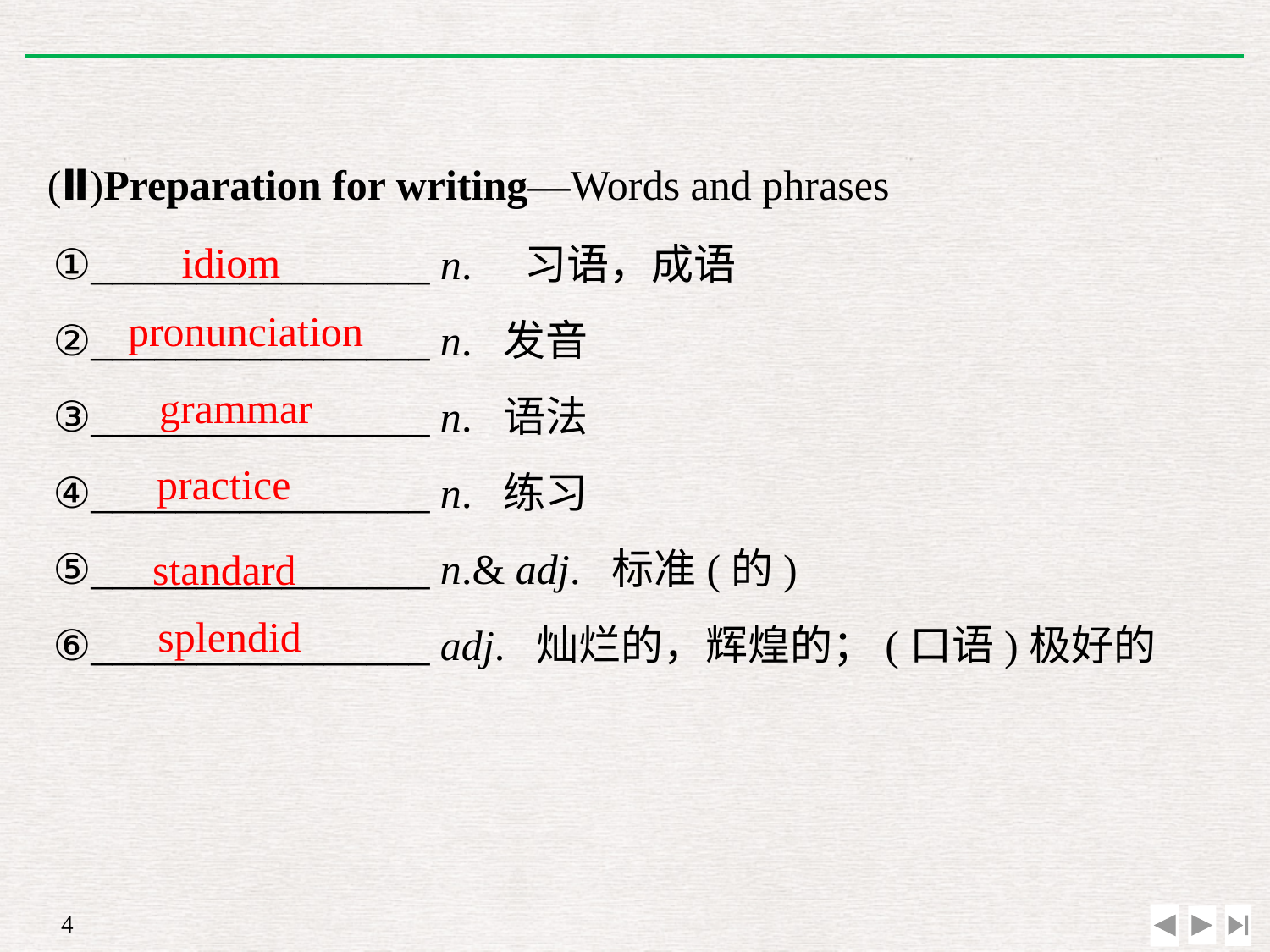

(Ⅱ)Preparation for writing—Words and phrases
idiom
①________________ n.　习语，成语
②________________ n.  发音
③________________ n.  语法
④________________ n.  练习
⑤________________ n.& adj.  标准(的)
⑥________________ adj.  灿烂的，辉煌的；(口语)极好的
pronunciation
grammar
practice
standard
splendid